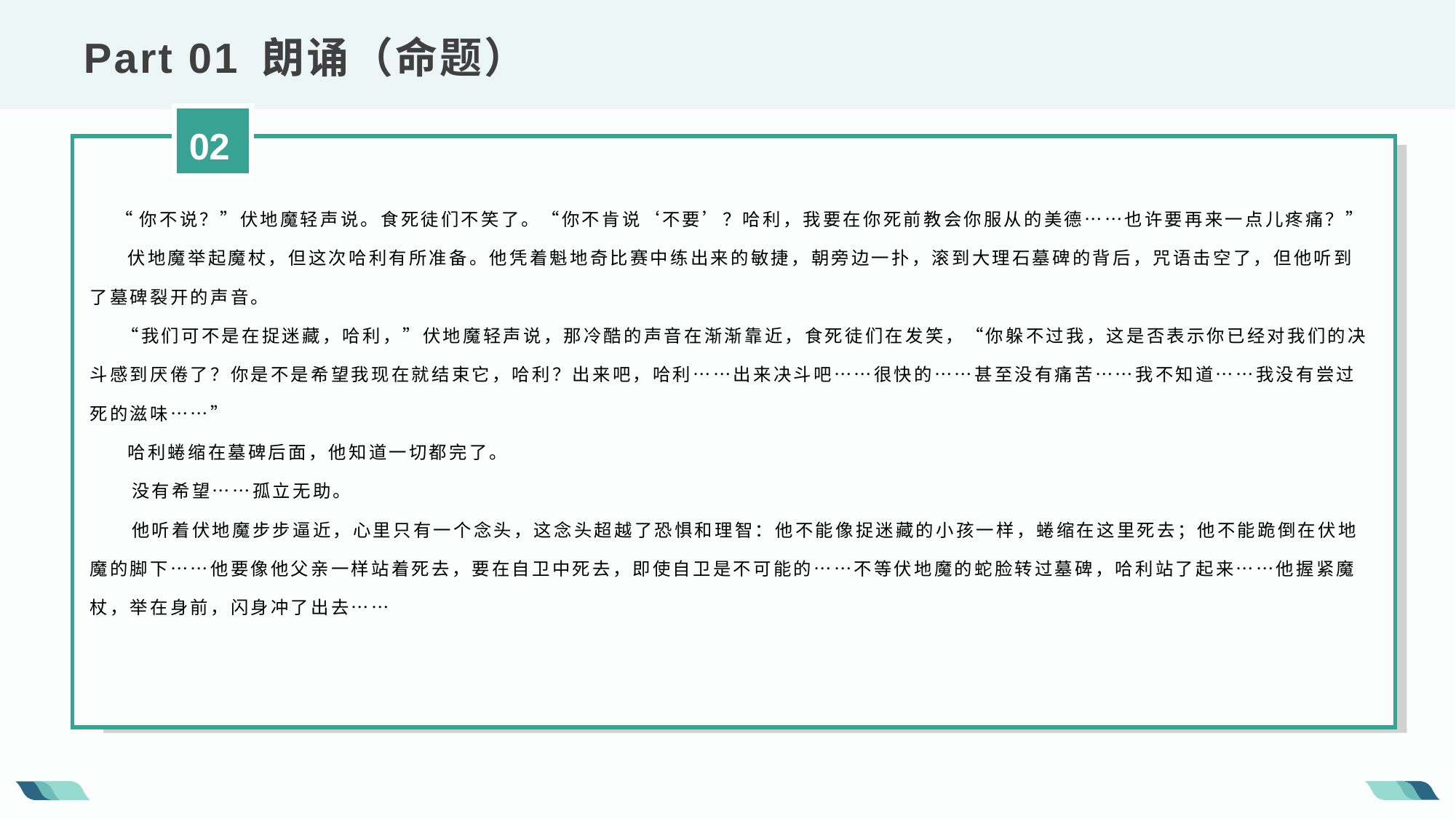

Part 01 朗诵（命题）

02

    “你不说？”伏地魔轻声说。食死徒们不笑了。“你不肯说‘不要’？哈利，我要在你死前教会你服从的美德……也许要再来一点儿疼痛？”
      伏地魔举起魔杖，但这次哈利有所准备。他凭着魁地奇比赛中练出来的敏捷，朝旁边一扑，滚到大理石墓碑的背后，咒语击空了，但他听到了墓碑裂开的声音。
     “我们可不是在捉迷藏，哈利，”伏地魔轻声说，那冷酷的声音在渐渐靠近，食死徒们在发笑，“你躲不过我，这是否表示你已经对我们的决斗感到厌倦了？你是不是希望我现在就结束它，哈利？出来吧，哈利……出来决斗吧……很快的……甚至没有痛苦……我不知道……我没有尝过死的滋味……”
      哈利蜷缩在墓碑后面，他知道一切都完了。
      没有希望……孤立无助。
      他听着伏地魔步步逼近，心里只有一个念头，这念头超越了恐惧和理智：他不能像捉迷藏的小孩一样，蜷缩在这里死去；他不能跪倒在伏地魔的脚下……他要像他父亲一样站着死去，要在自卫中死去，即使自卫是不可能的……不等伏地魔的蛇脸转过墓碑，哈利站了起来……他握紧魔杖，举在身前，闪身冲了出去……